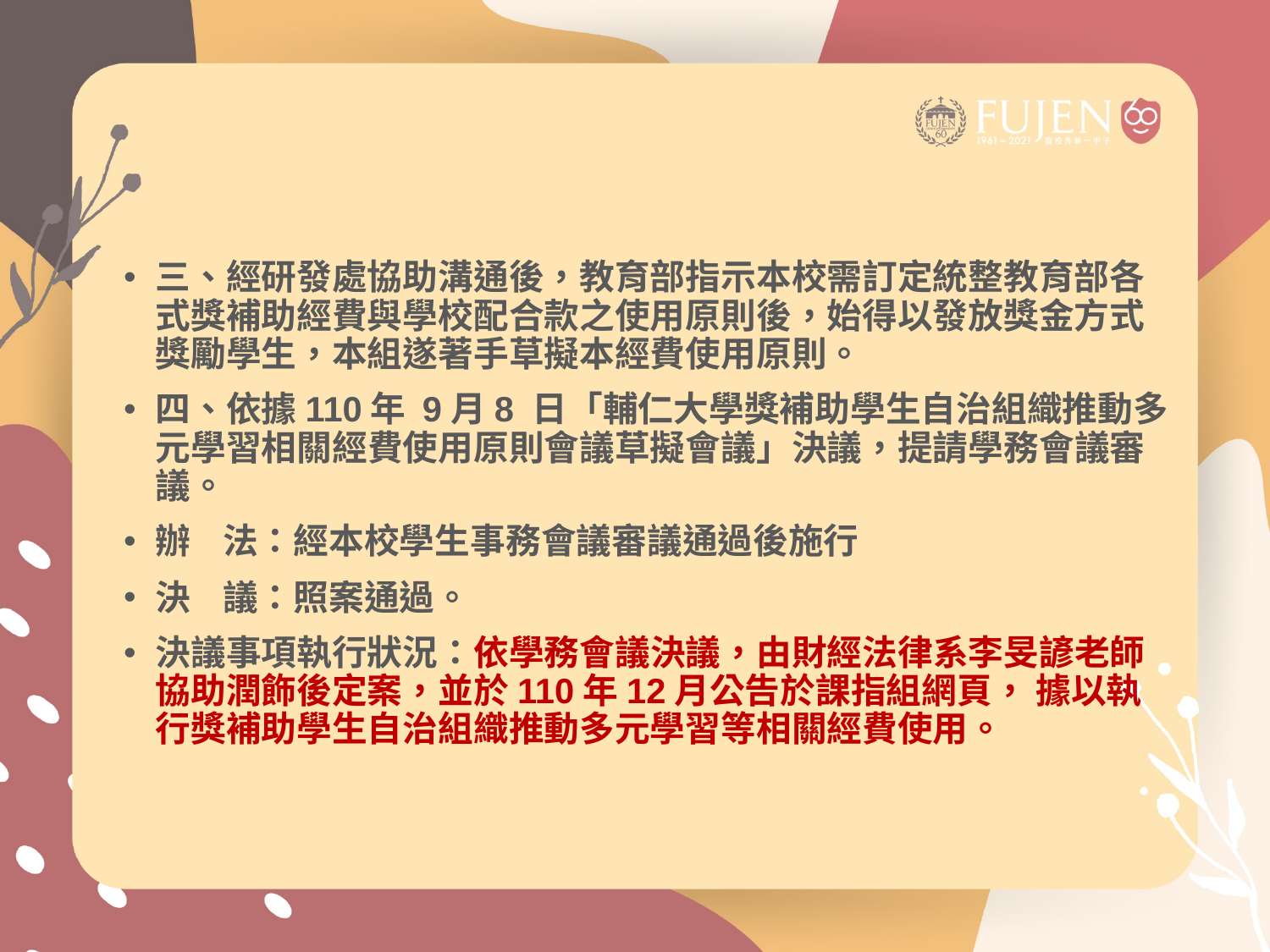

#
三、經研發處協助溝通後，教育部指示本校需訂定統整教育部各式獎補助經費與學校配合款之使用原則後，始得以發放獎金方式獎勵學生，本組遂著手草擬本經費使用原則。
四、依據110年 9月8 日「輔仁大學獎補助學生自治組織推動多元學習相關經費使用原則會議草擬會議」決議，提請學務會議審議。
辦    法：經本校學生事務會議審議通過後施行
決    議：照案通過。
決議事項執行狀況：依學務會議決議，由財經法律系李旻諺老師協助潤飾後定案，並於110年12月公告於課指組網頁， 據以執行獎補助學生自治組織推動多元學習等相關經費使用。